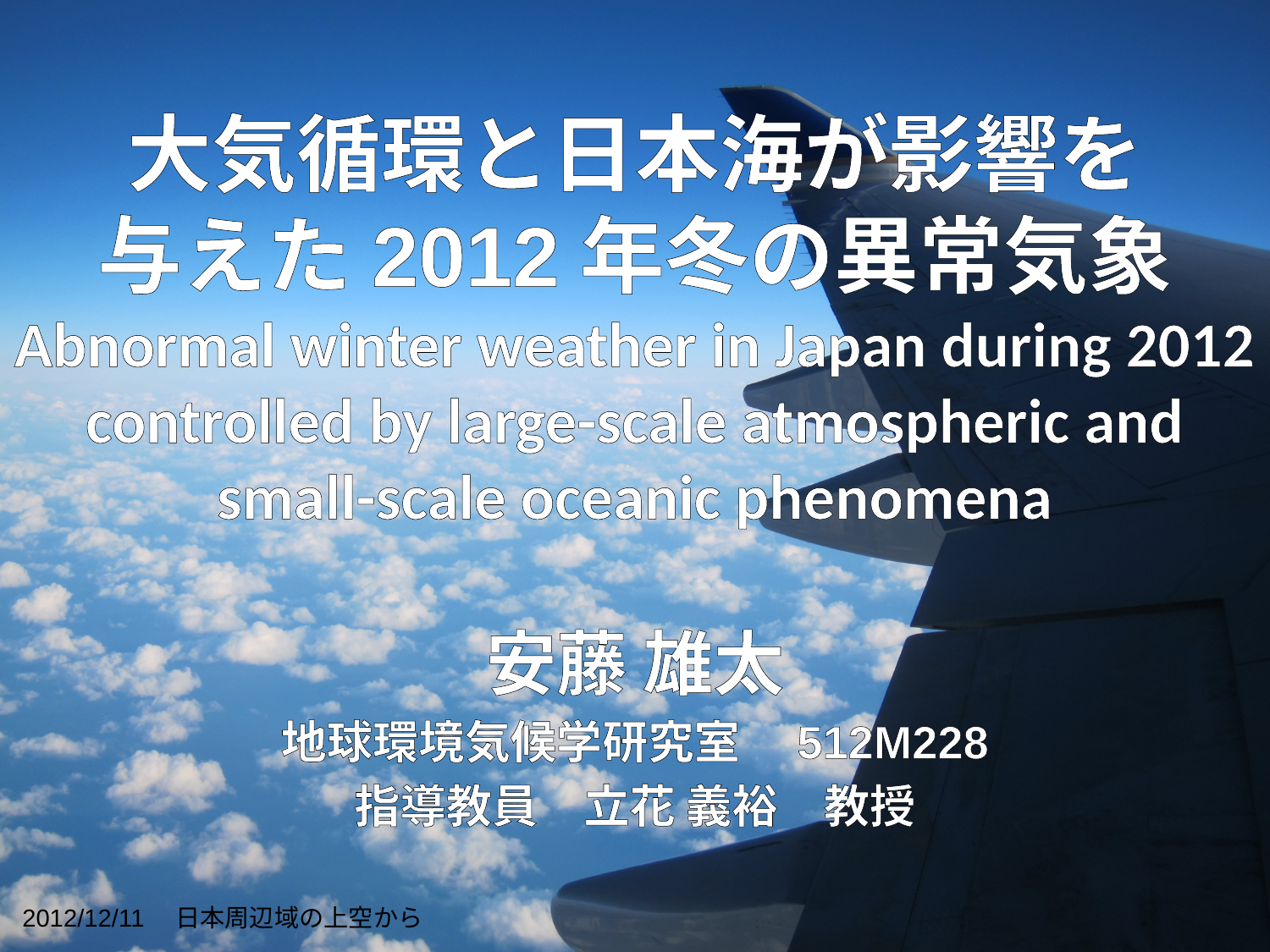

# 大気循環と日本海が影響を 与えた2012年冬の異常気象 Abnormal winter weather in Japan during 2012 controlled by large-scale atmospheric and small-scale oceanic phenomena
安藤 雄太
地球環境気候学研究室　512M228
指導教員　立花 義裕　教授
2012/12/11　日本周辺域の上空から